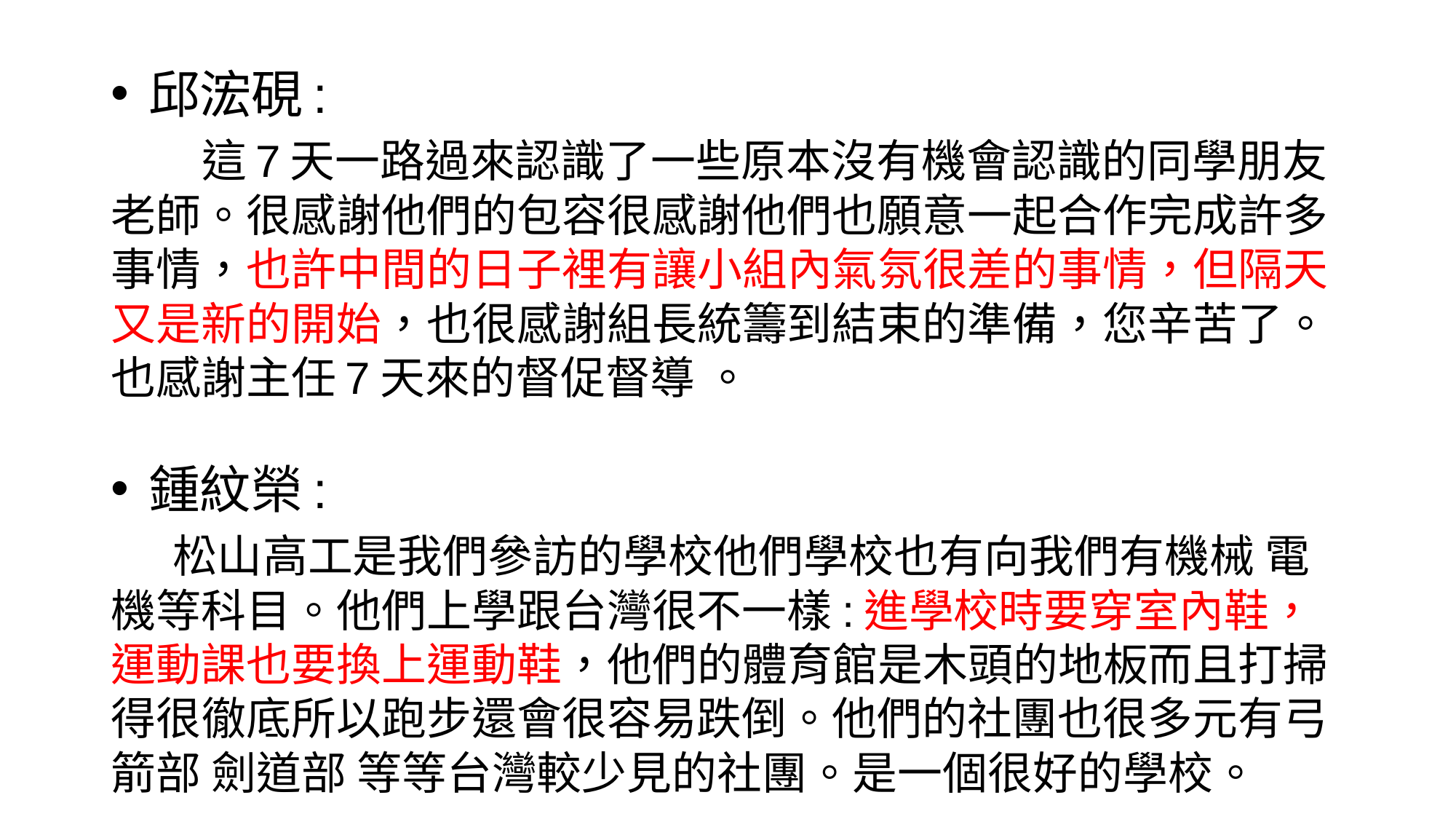

邱浤硯:
        這7天一路過來認識了一些原本沒有機會認識的同學朋友老師。很感謝他們的包容很感謝他們也願意一起合作完成許多事情，也許中間的日子裡有讓小組內氣氛很差的事情，但隔天又是新的開始，也很感謝組長統籌到結束的準備，您辛苦了。也感謝主任7天來的督促督導 。

鍾紋榮:
        松山高工是我們參訪的學校他們學校也有向我們有機械 電機等科目。他們上學跟台灣很不一樣:進學校時要穿室內鞋，運動課也要換上運動鞋，他們的體育館是木頭的地板而且打掃得很徹底所以跑步還會很容易跌倒。他們的社團也很多元有弓箭部 劍道部 等等台灣較少見的社團。是一個很好的學校。